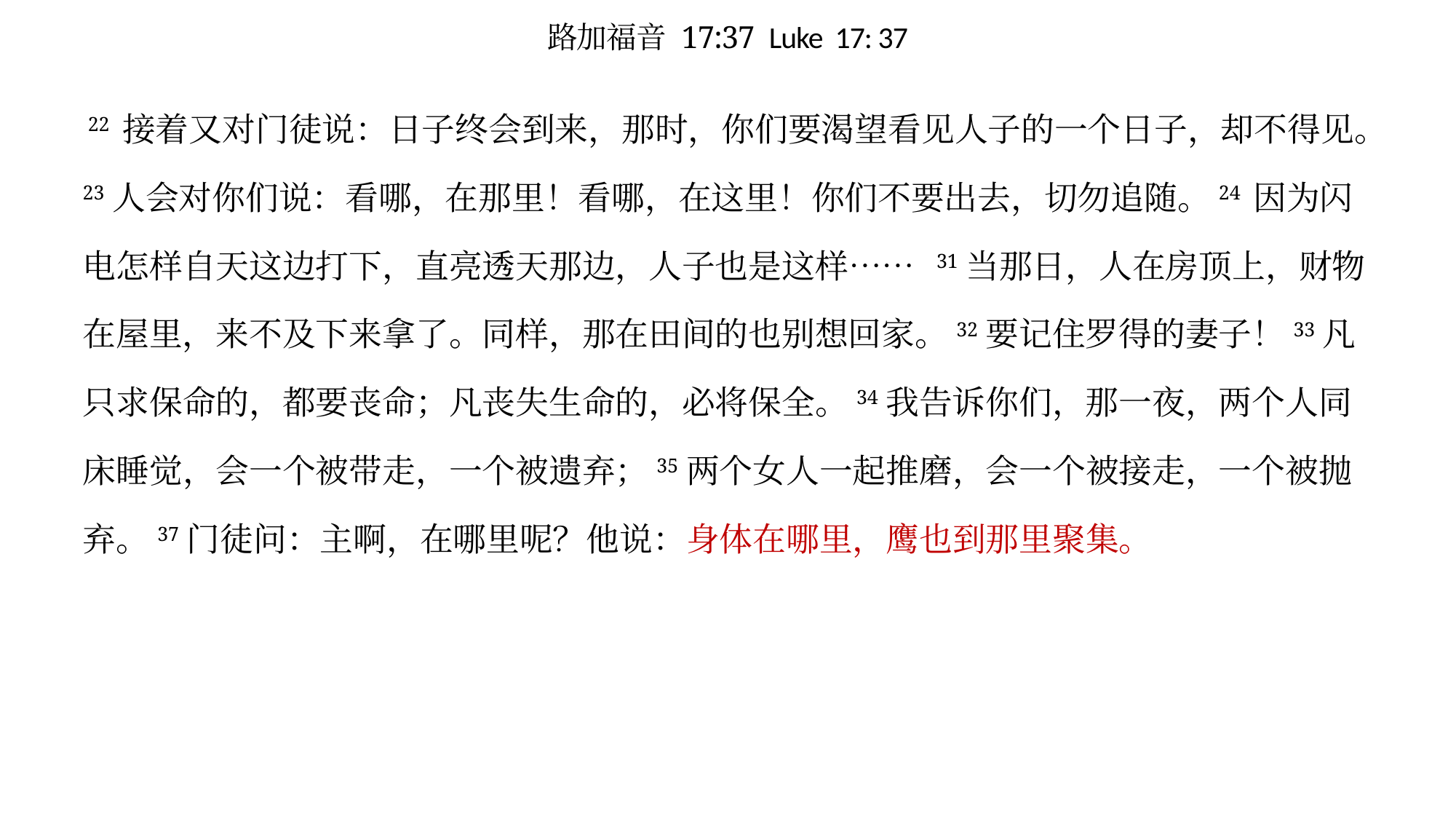

# 路加福音 17:37  Luke  17: 37
 22 接着又对门徒说：日子终会到来，那时，你们要渴望看见人子的一个日子，却不得见。23人会对你们说：看哪，在那里！看哪，在这里！你们不要出去，切勿追随。24 因为闪电怎样自天这边打下，直亮透天那边，人子也是这样……  31当那日，人在房顶上，财物在屋里，来不及下来拿了。同样，那在田间的也别想回家。32要记住罗得的妻子！33凡只求保命的，都要丧命；凡丧失生命的，必将保全。34我告诉你们，那一夜，两个人同床睡觉，会一个被带走，一个被遗弃；35两个女人一起推磨，会一个被接走，一个被抛弃。37门徒问：主啊，在哪里呢？他说：身体在哪里，鹰也到那里聚集。